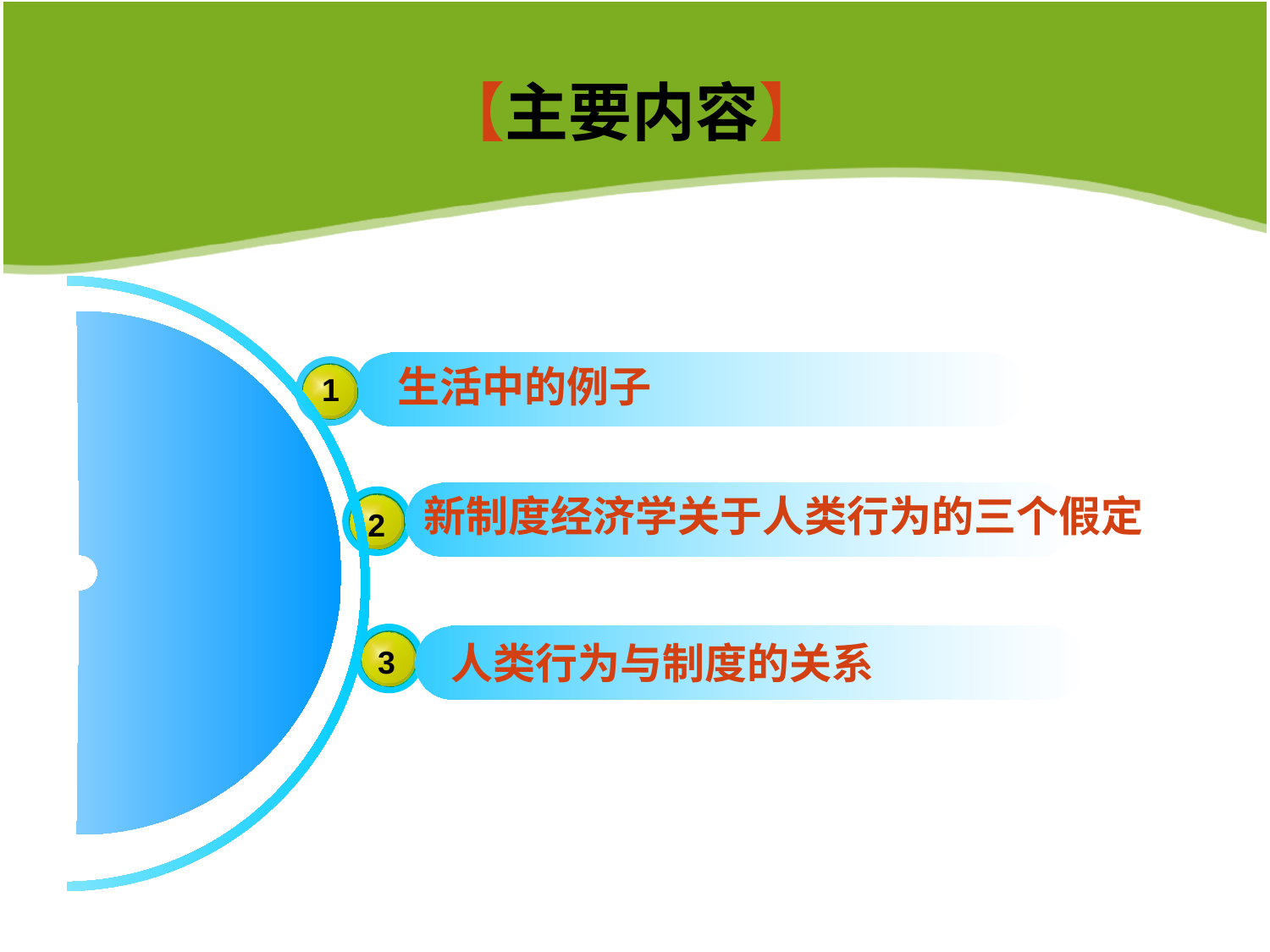

【主要内容】

生活中的例子

1

新制度经济学关于人类行为的三个假定

2

人类行为与制度的关系
3